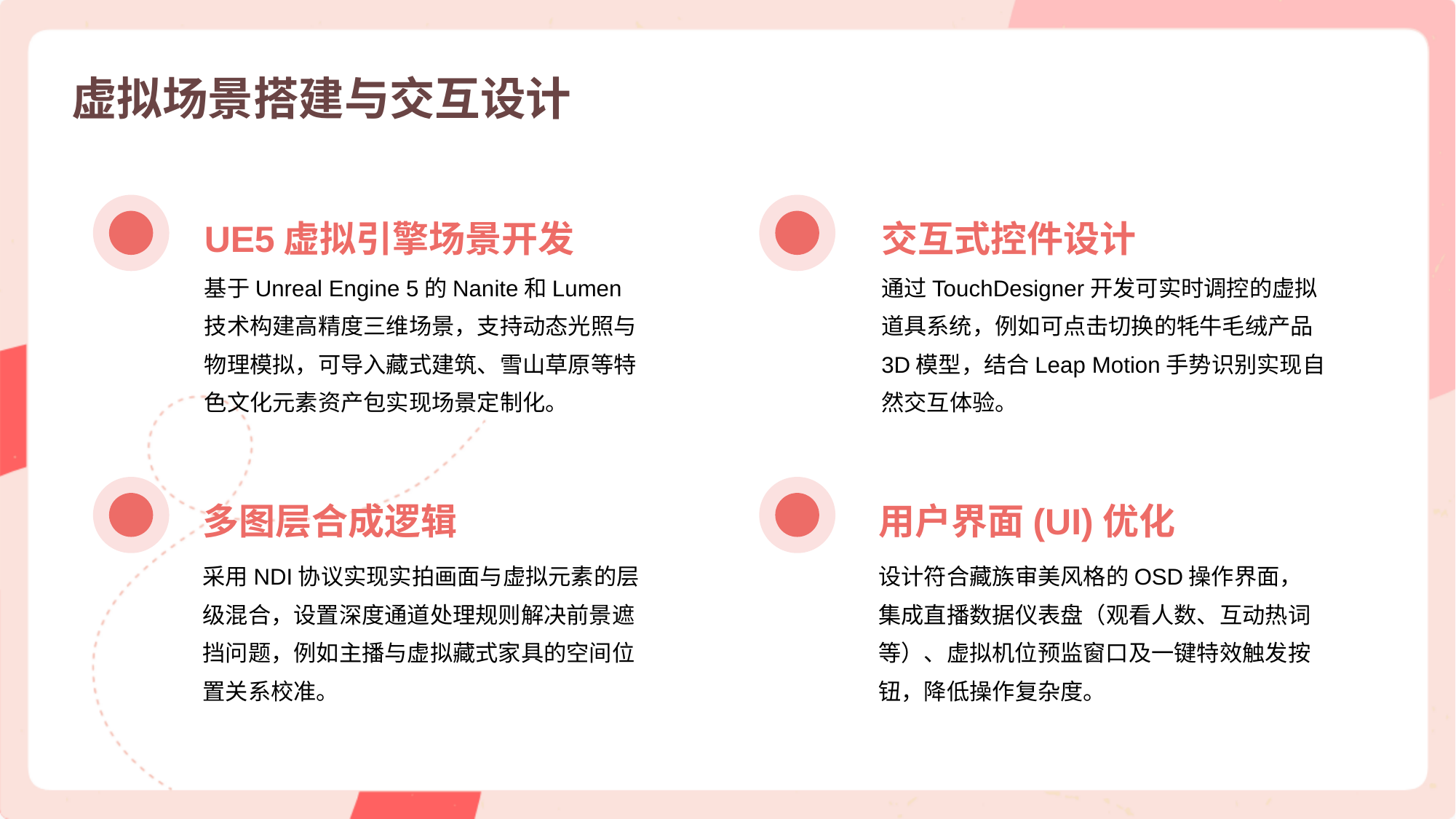

虚拟场景搭建与交互设计
UE5虚拟引擎场景开发
交互式控件设计

基于Unreal Engine 5的Nanite和Lumen技术构建高精度三维场景，支持动态光照与物理模拟，可导入藏式建筑、雪山草原等特色文化元素资产包实现场景定制化。
通过TouchDesigner开发可实时调控的虚拟道具系统，例如可点击切换的牦牛毛绒产品3D模型，结合Leap Motion手势识别实现自然交互体验。
多图层合成逻辑
用户界面(UI)优化

采用NDI协议实现实拍画面与虚拟元素的层级混合，设置深度通道处理规则解决前景遮挡问题，例如主播与虚拟藏式家具的空间位置关系校准。
设计符合藏族审美风格的OSD操作界面，集成直播数据仪表盘（观看人数、互动热词等）、虚拟机位预监窗口及一键特效触发按钮，降低操作复杂度。